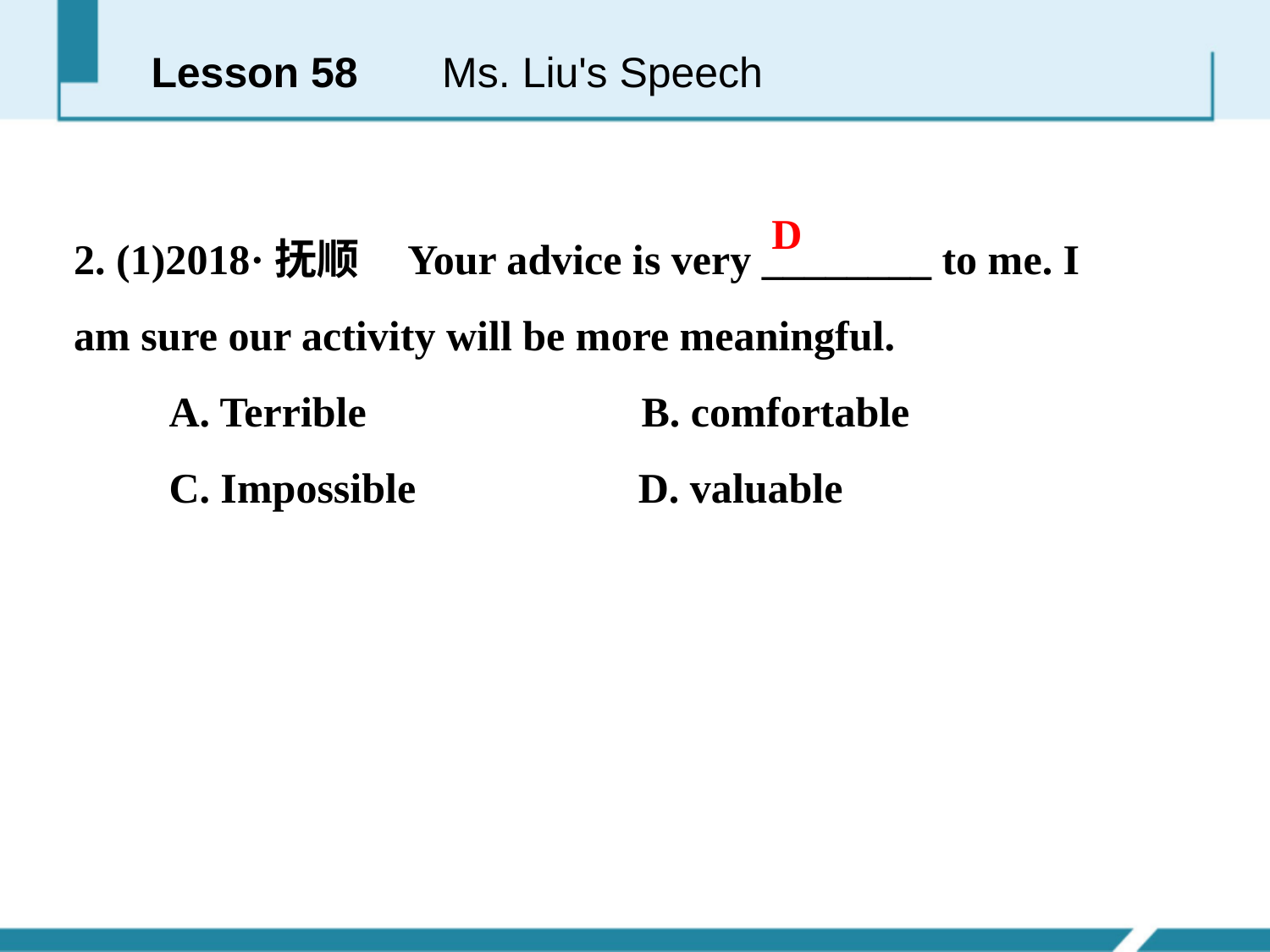

Lesson 58 　 Ms. Liu's Speech
2. (1)2018·抚顺    Your advice is very ________ to me. I am sure our activity will be more meaningful.
         A. Terrible                          B. comfortable
         C. Impossible                     D. valuable
D